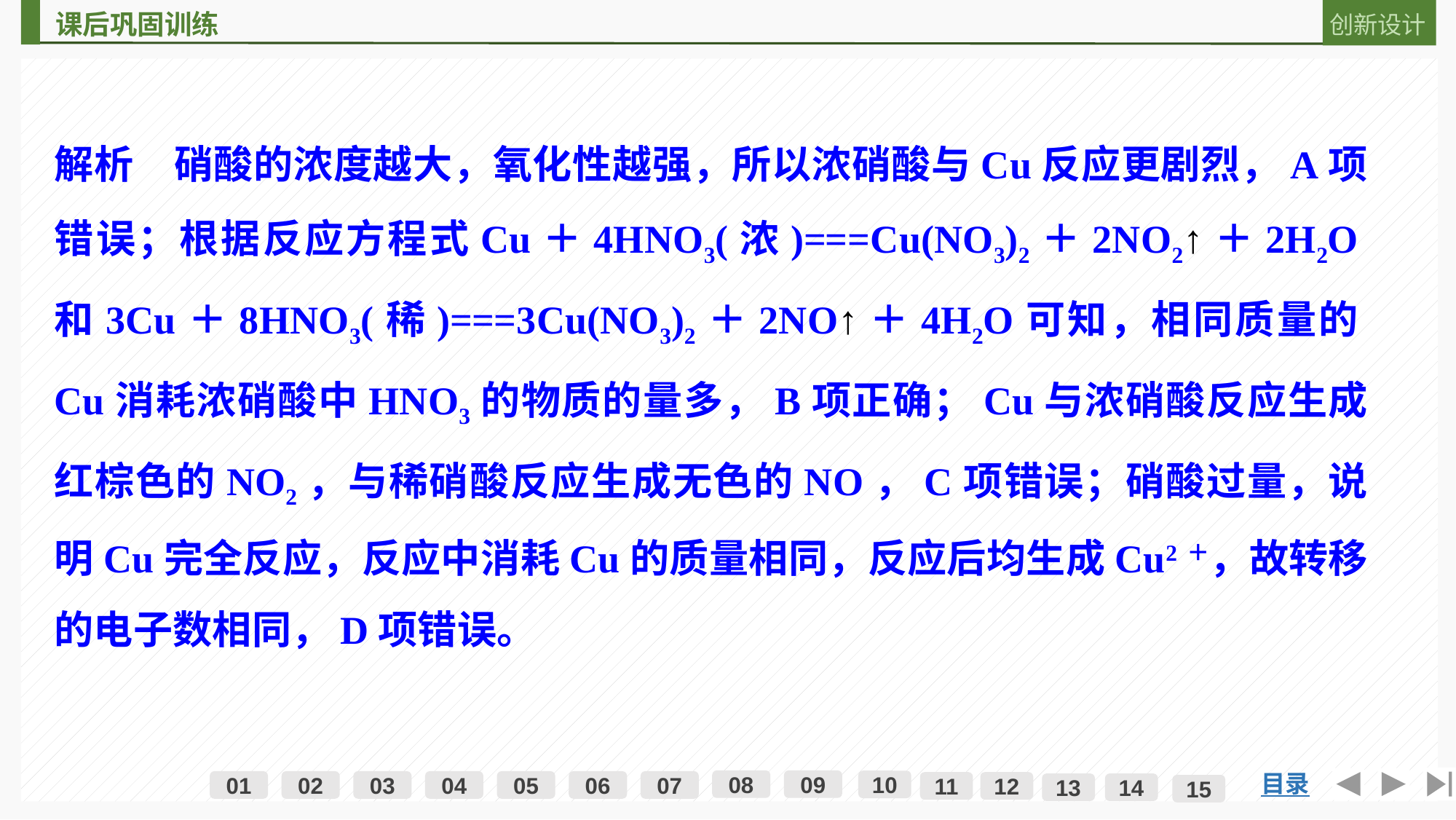

解析　硝酸的浓度越大，氧化性越强，所以浓硝酸与Cu反应更剧烈，A项错误；根据反应方程式Cu＋4HNO3(浓)===Cu(NO3)2＋2NO2↑＋2H2O和3Cu＋8HNO3(稀)===3Cu(NO3)2＋2NO↑＋4H2O可知，相同质量的Cu消耗浓硝酸中HNO3的物质的量多，B项正确；Cu与浓硝酸反应生成红棕色的NO2，与稀硝酸反应生成无色的NO，C项错误；硝酸过量，说明Cu完全反应，反应中消耗Cu的质量相同，反应后均生成Cu2＋，故转移的电子数相同，D项错误。